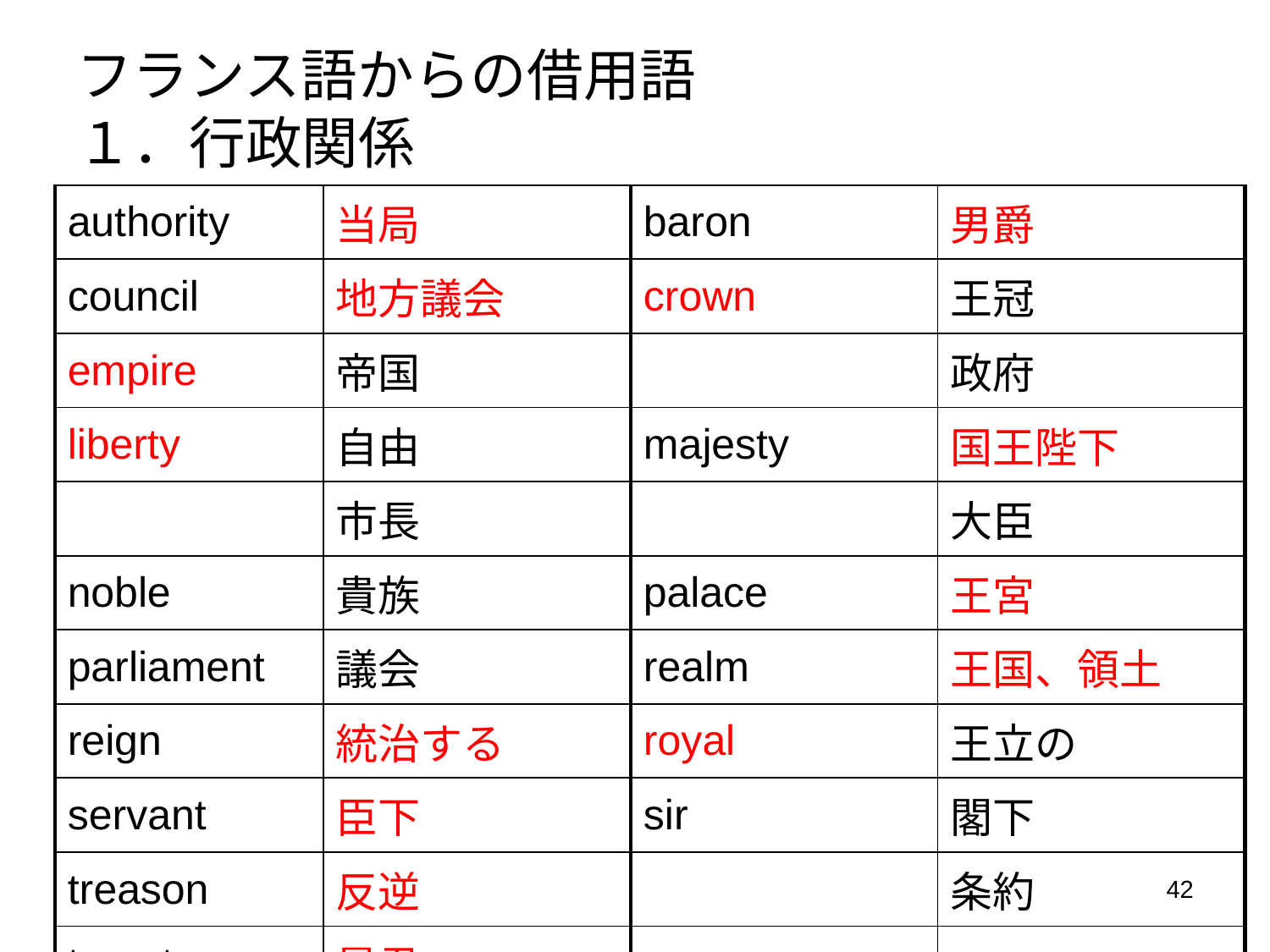

フランス語からの借用語
１．行政関係
| authority | 当局 | baron | 男爵 |
| --- | --- | --- | --- |
| council | 地方議会 | crown | 王冠 |
| empire | 帝国 |  | 政府 |
| liberty | 自由 | majesty | 国王陛下 |
|  | 市長 |  | 大臣 |
| noble | 貴族 | palace | 王宮 |
| parliament | 議会 | realm | 王国、領土 |
| reign | 統治する | royal | 王立の |
| servant | 臣下 | sir | 閣下 |
| treason | 反逆 |  | 条約 |
| tyrant | 暴君 |  |  |
42